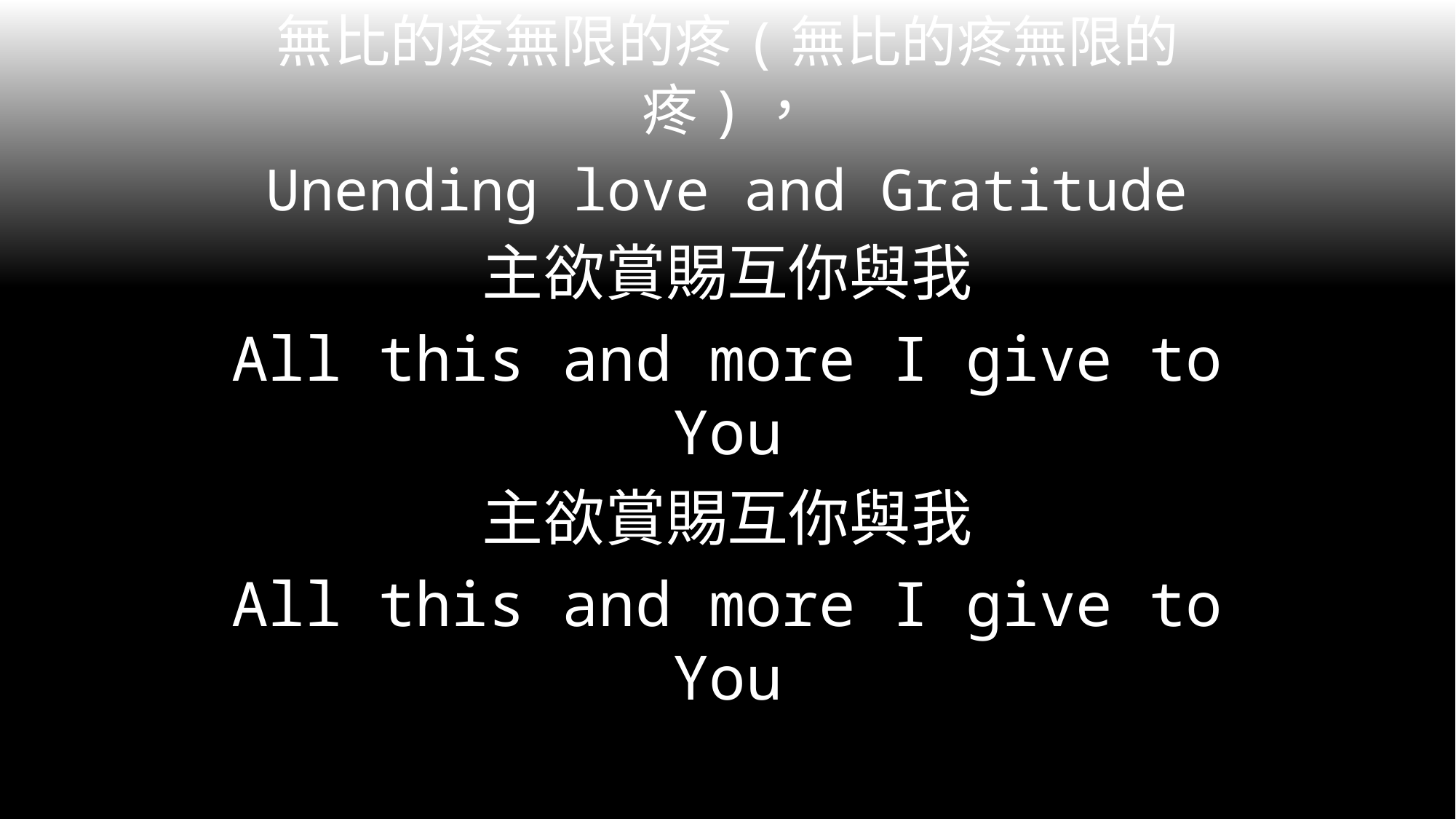

無比的疼無限的疼(無比的疼無限的疼)，
Unending love and Gratitude
主欲賞賜互你與我
All this and more I give to You
主欲賞賜互你與我
All this and more I give to You